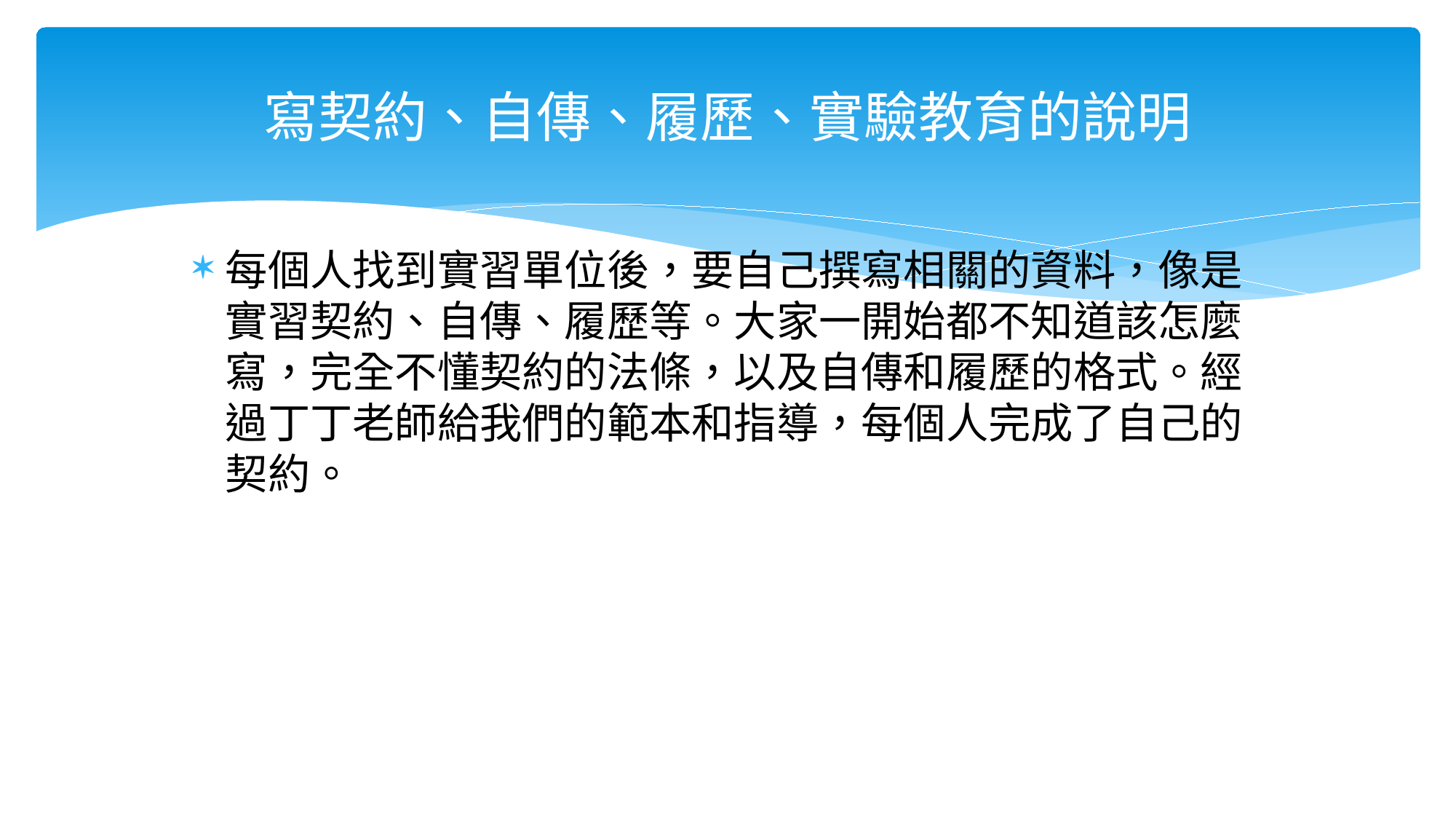

# 寫契約、自傳、履歷、實驗教育的說明
每個人找到實習單位後，要自己撰寫相關的資料，像是實習契約、自傳、履歷等。大家一開始都不知道該怎麼寫，完全不懂契約的法條，以及自傳和履歷的格式。經過丁丁老師給我們的範本和指導，每個人完成了自己的契約。